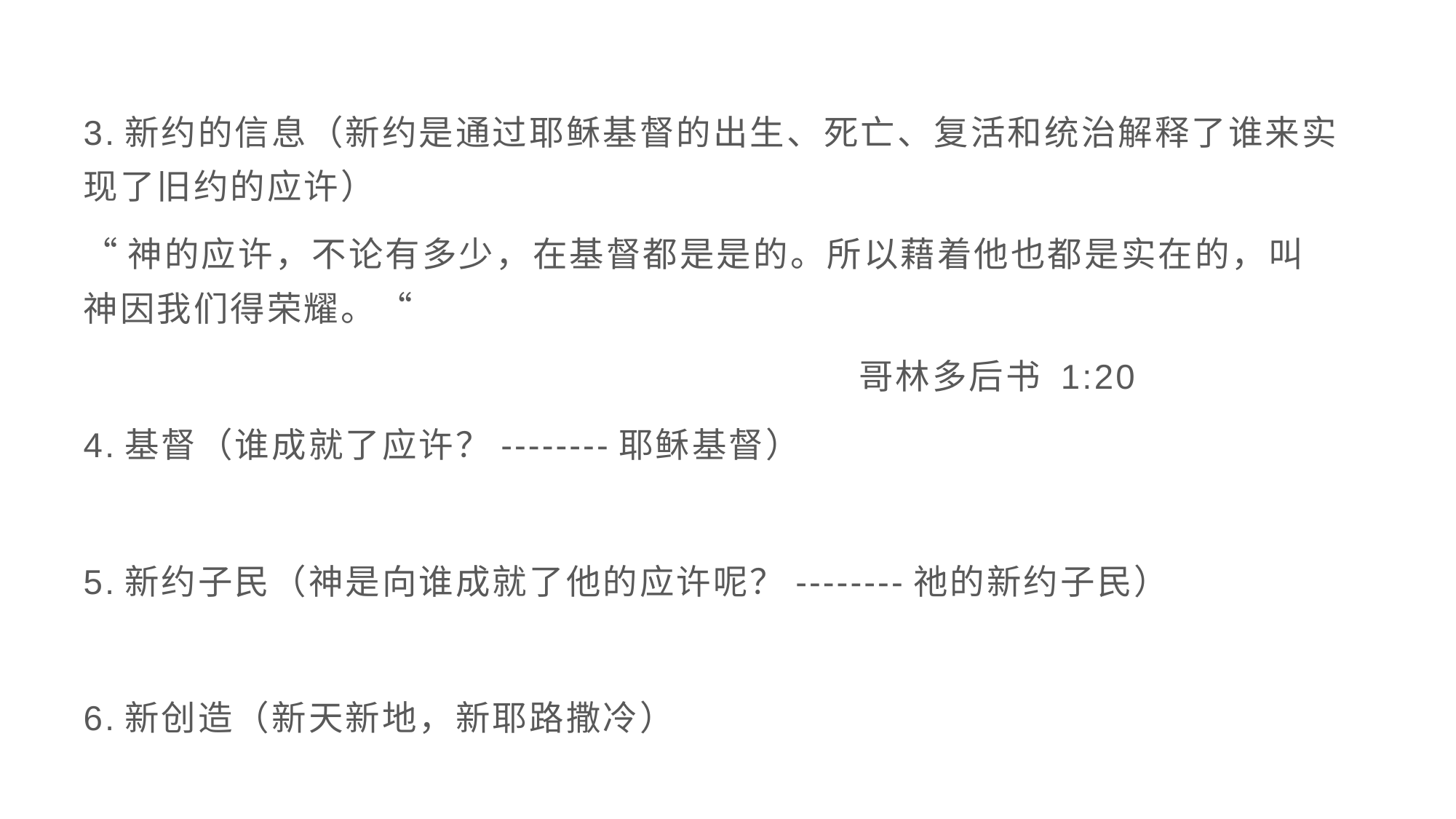

3.新约的信息（新约是通过耶稣基督的出生、死亡、复活和统治解释了谁来实现了旧约的应许）
“神的应许，不论有多少，在基督都是是的。所以藉着他也都是实在的，叫　神因我们得荣耀。“
                                                                            哥林多后书 1:20
4.基督（谁成就了应许？--------耶稣基督）

5.新约子民（神是向谁成就了他的应许呢？--------祂的新约子民）

6.新创造（新天新地，新耶路撒冷）